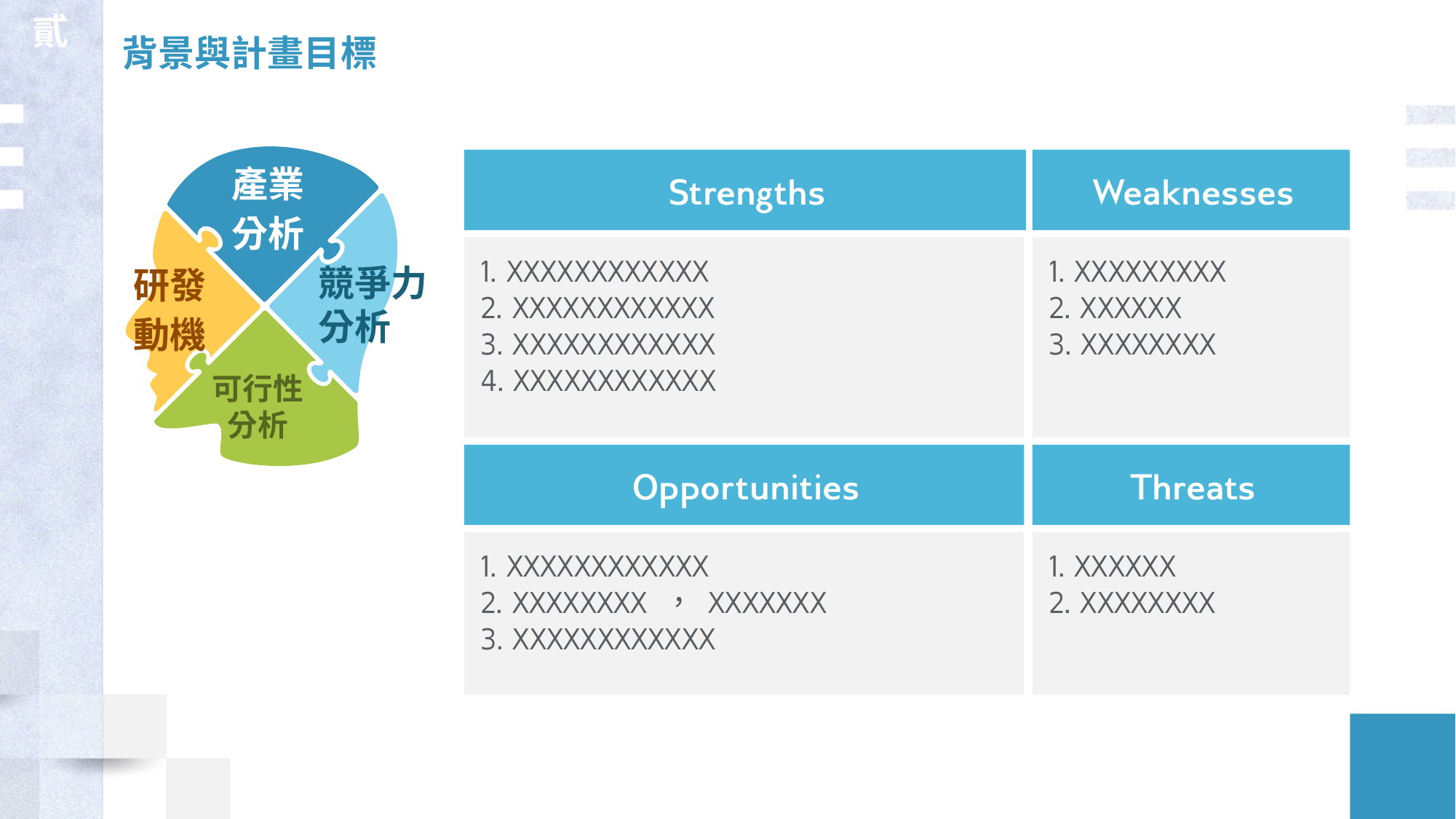

# 背景與計畫目標
貳

產業
分析
研發
動機
競爭力
分析
可行性
分析
Strengths
Weaknesses
1. XXXXXXXXXXXX
2. XXXXXXXXXXXX
3. XXXXXXXXXXXX
4. XXXXXXXXXXXX
1. XXXXXXXXX
2. XXXXXX
3. XXXXXXXX
Opportunities
Threats
1. XXXXXXXXXXXX
2. XXXXXXXX ， XXXXXXX
3. XXXXXXXXXXXX
1. XXXXXX
2. XXXXXXXX